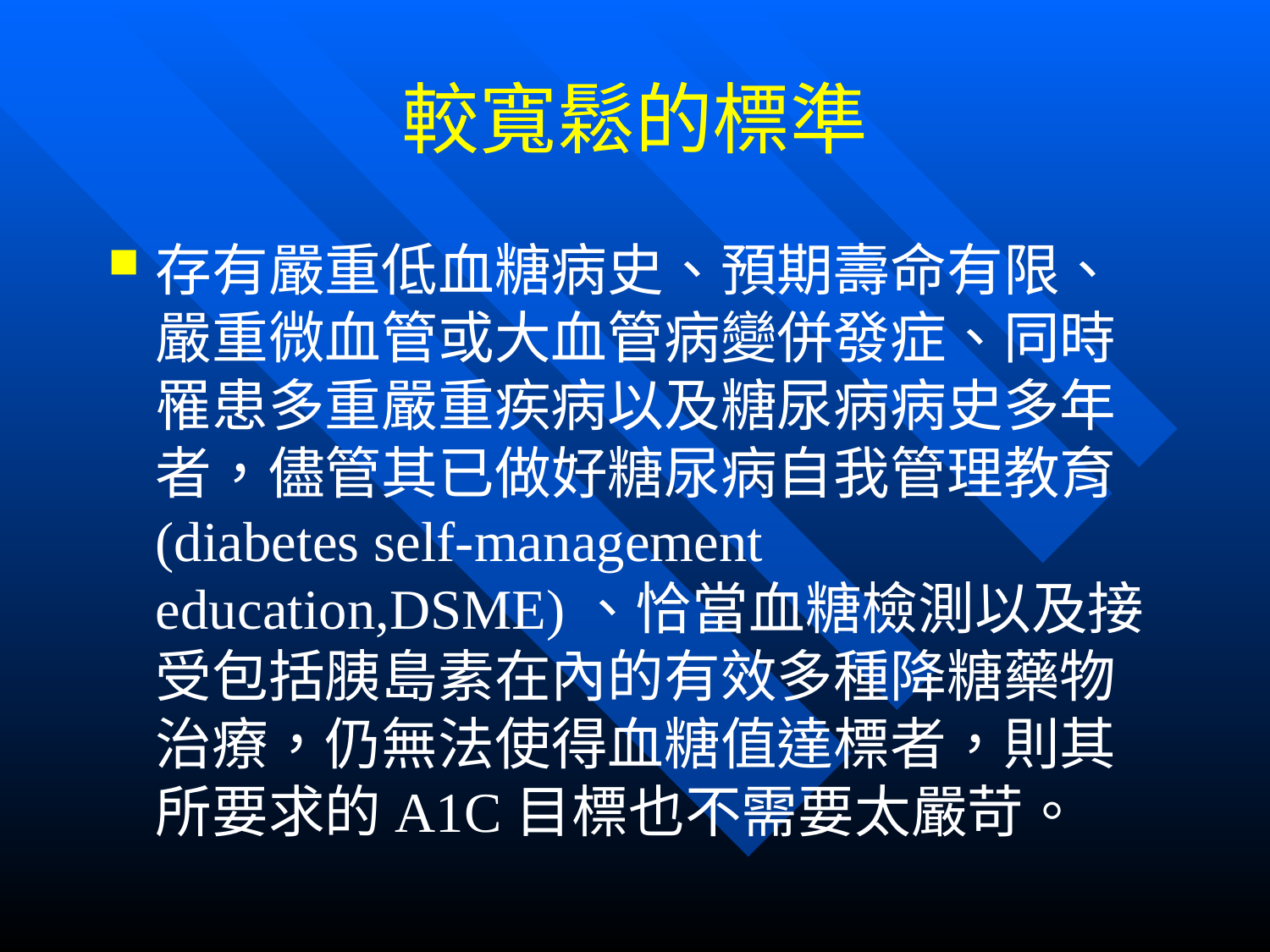

# 較寬鬆的標準
存有嚴重低血糖病史、預期壽命有限、嚴重微血管或大血管病變併發症、同時罹患多重嚴重疾病以及糖尿病病史多年者，儘管其已做好糖尿病自我管理教育(diabetes self-management education,DSME)、恰當血糖檢測以及接受包括胰島素在內的有效多種降糖藥物治療，仍無法使得血糖值達標者，則其所要求的A1C目標也不需要太嚴苛。